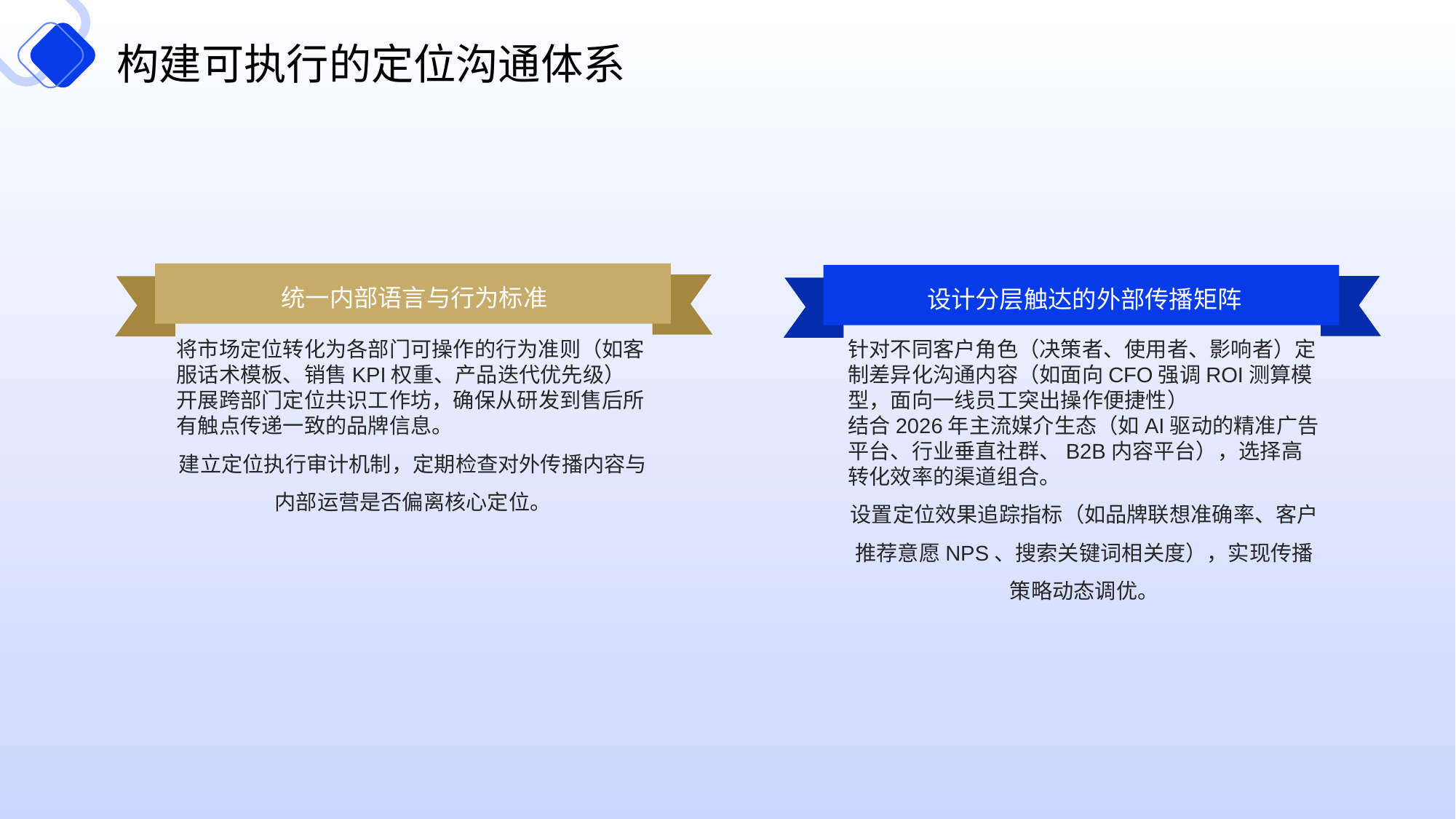

构建可执行的定位沟通体系

统一内部语言与行为标准
设计分层触达的外部传播矩阵

将市场定位转化为各部门可操作的行为准则（如客服话术模板、销售KPI权重、产品迭代优先级）
开展跨部门定位共识工作坊，确保从研发到售后所有触点传递一致的品牌信息。
建立定位执行审计机制，定期检查对外传播内容与内部运营是否偏离核心定位。
针对不同客户角色（决策者、使用者、影响者）定制差异化沟通内容（如面向CFO强调ROI测算模型，面向一线员工突出操作便捷性）
结合2026年主流媒介生态（如AI驱动的精准广告平台、行业垂直社群、B2B内容平台），选择高转化效率的渠道组合。
设置定位效果追踪指标（如品牌联想准确率、客户推荐意愿NPS、搜索关键词相关度），实现传播策略动态调优。